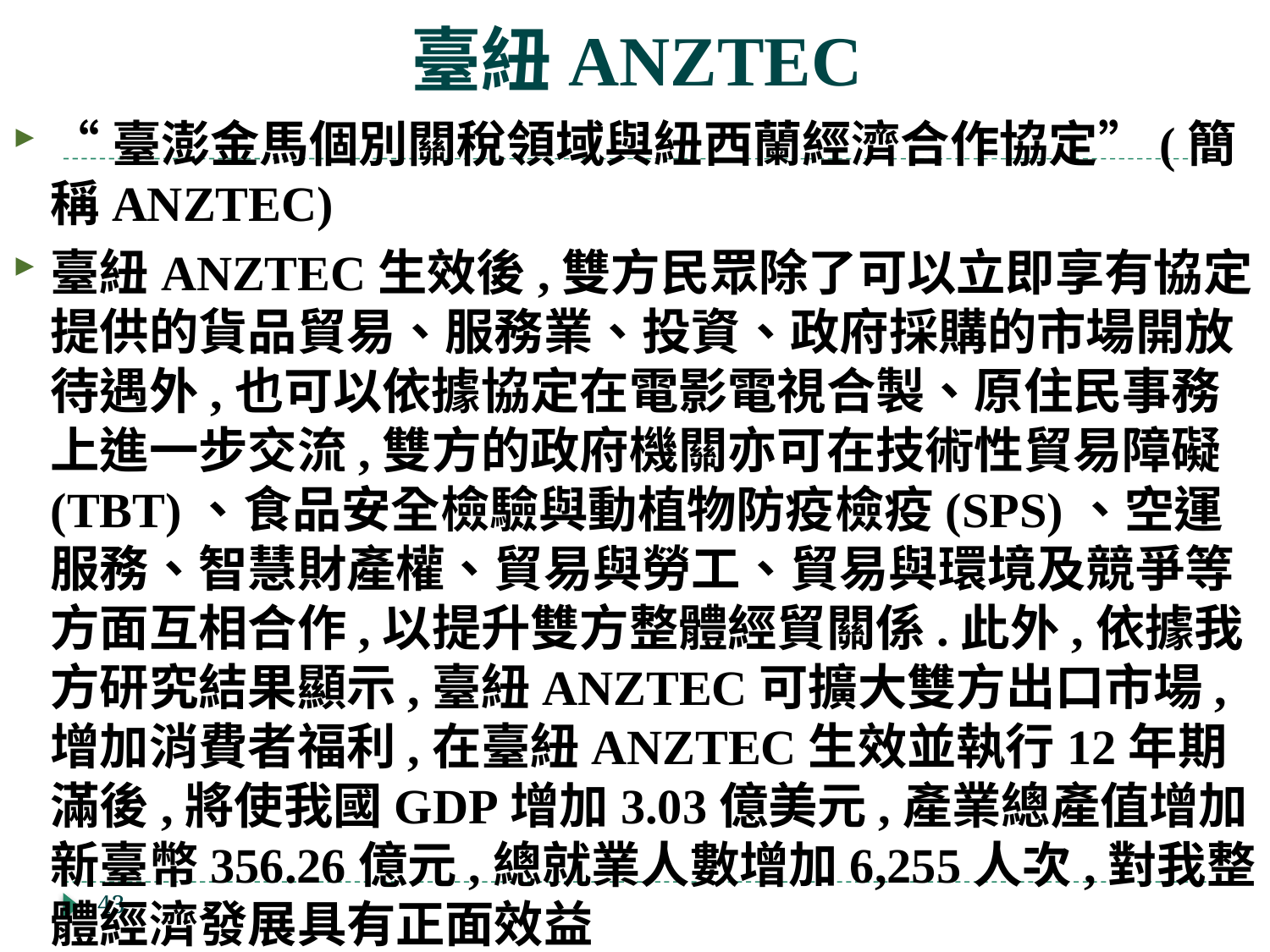

# 臺紐ANZTEC
“臺澎金馬個別關稅領域與紐西蘭經濟合作協定”(簡稱ANZTEC)
臺紐ANZTEC生效後,雙方民眾除了可以立即享有協定提供的貨品貿易、服務業、投資、政府採購的市場開放待遇外,也可以依據協定在電影電視合製、原住民事務上進一步交流,雙方的政府機關亦可在技術性貿易障礙(TBT)、食品安全檢驗與動植物防疫檢疫(SPS)、空運服務、智慧財產權、貿易與勞工、貿易與環境及競爭等方面互相合作,以提升雙方整體經貿關係.此外,依據我方研究結果顯示,臺紐ANZTEC可擴大雙方出口市場,增加消費者福利,在臺紐ANZTEC生效並執行12年期滿後,將使我國GDP增加3.03億美元,產業總產值增加新臺幣356.26億元,總就業人數增加6,255人次,對我整體經濟發展具有正面效益
43